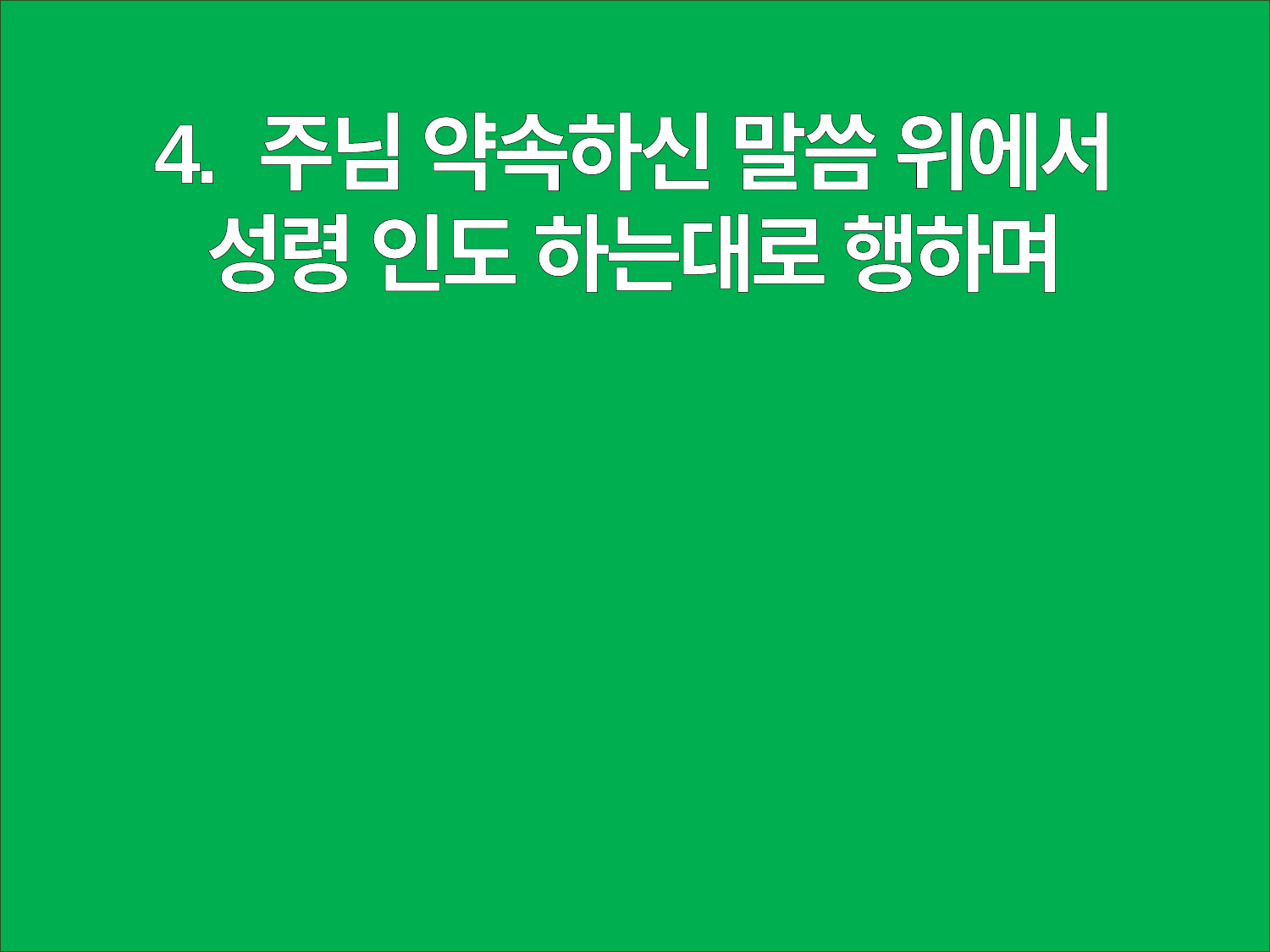

4. 주님 약속하신 말씀 위에서
성령 인도 하는대로 행하며